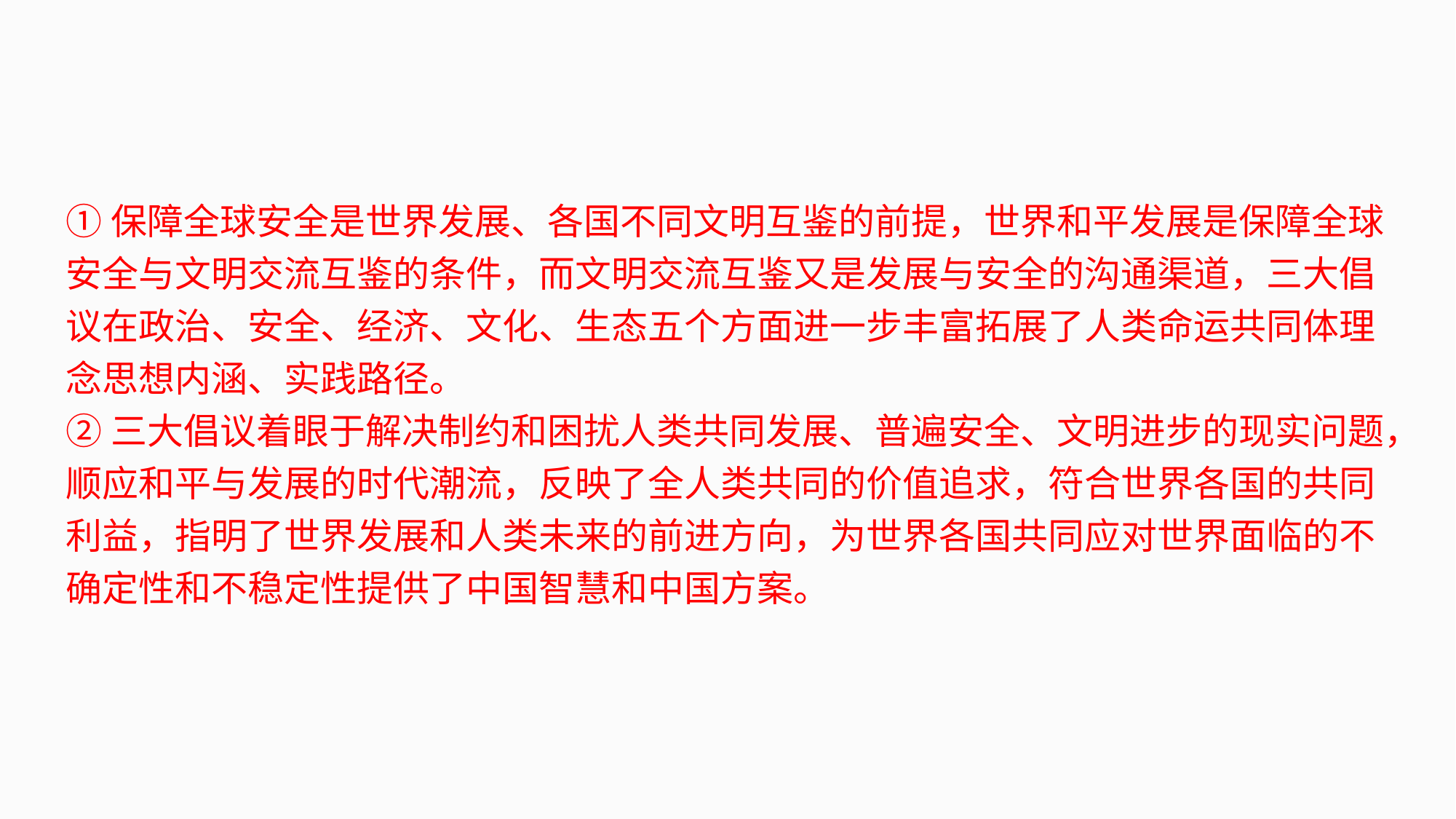

①保障全球安全是世界发展、各国不同文明互鉴的前提，世界和平发展是保障全球安全与文明交流互鉴的条件，而文明交流互鉴又是发展与安全的沟通渠道，三大倡议在政治、安全、经济、文化、生态五个方面进一步丰富拓展了人类命运共同体理念思想内涵、实践路径。
②三大倡议着眼于解决制约和困扰人类共同发展、普遍安全、文明进步的现实问题，顺应和平与发展的时代潮流，反映了全人类共同的价值追求，符合世界各国的共同利益，指明了世界发展和人类未来的前进方向，为世界各国共同应对世界面临的不确定性和不稳定性提供了中国智慧和中国方案。